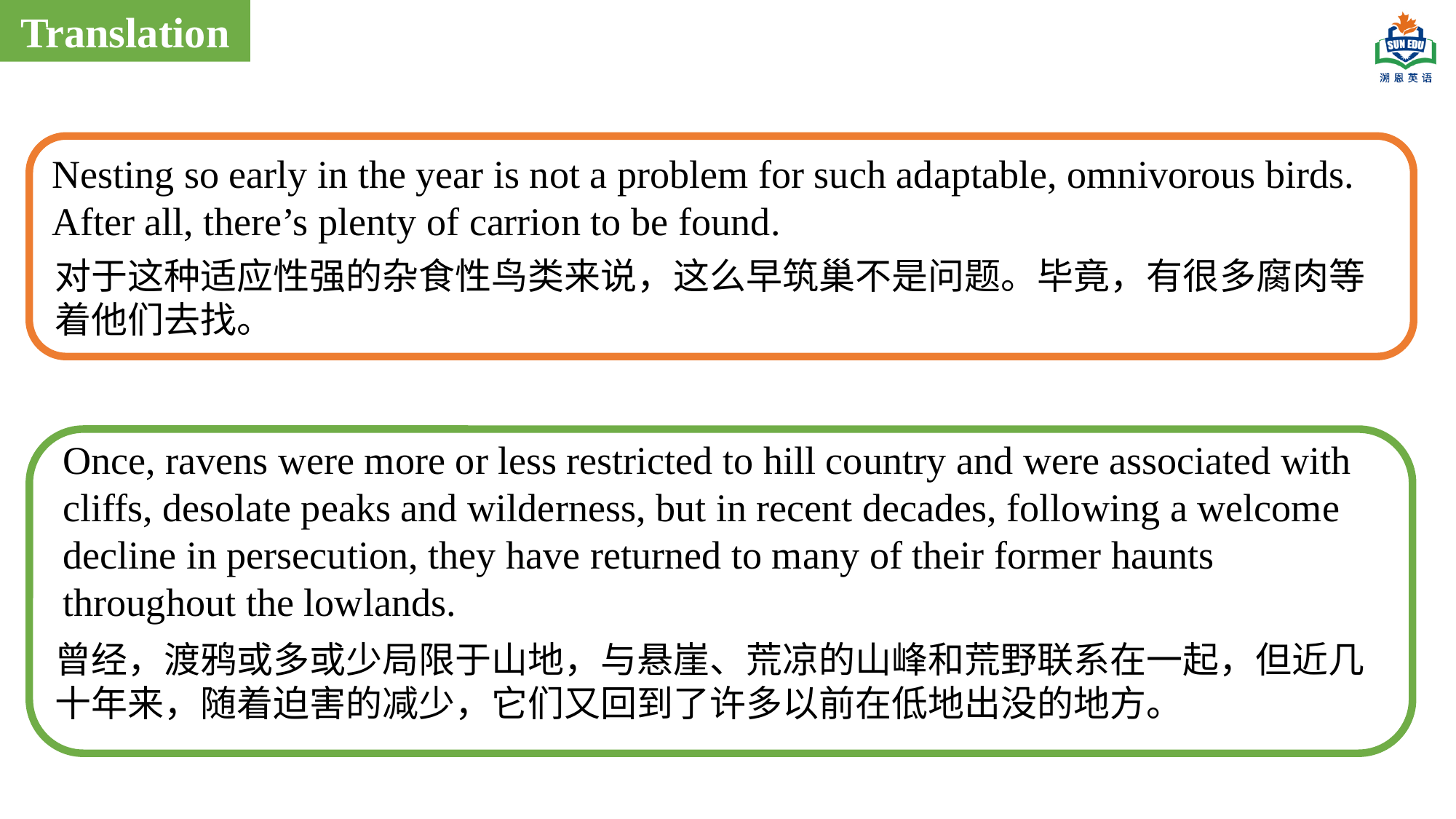

Translation

Nesting so early in the year is not a problem for such adaptable, omnivorous birds. After all, there’s plenty of carrion to be found.
对于这种适应性强的杂食性鸟类来说，这么早筑巢不是问题。毕竟，有很多腐肉等着他们去找。

Once, ravens were more or less restricted to hill country and were associated with cliffs, desolate peaks and wilderness, but in recent decades, following a welcome decline in persecution, they have returned to many of their former haunts throughout the lowlands.
曾经，渡鸦或多或少局限于山地，与悬崖、荒凉的山峰和荒野联系在一起，但近几十年来，随着迫害的减少，它们又回到了许多以前在低地出没的地方。